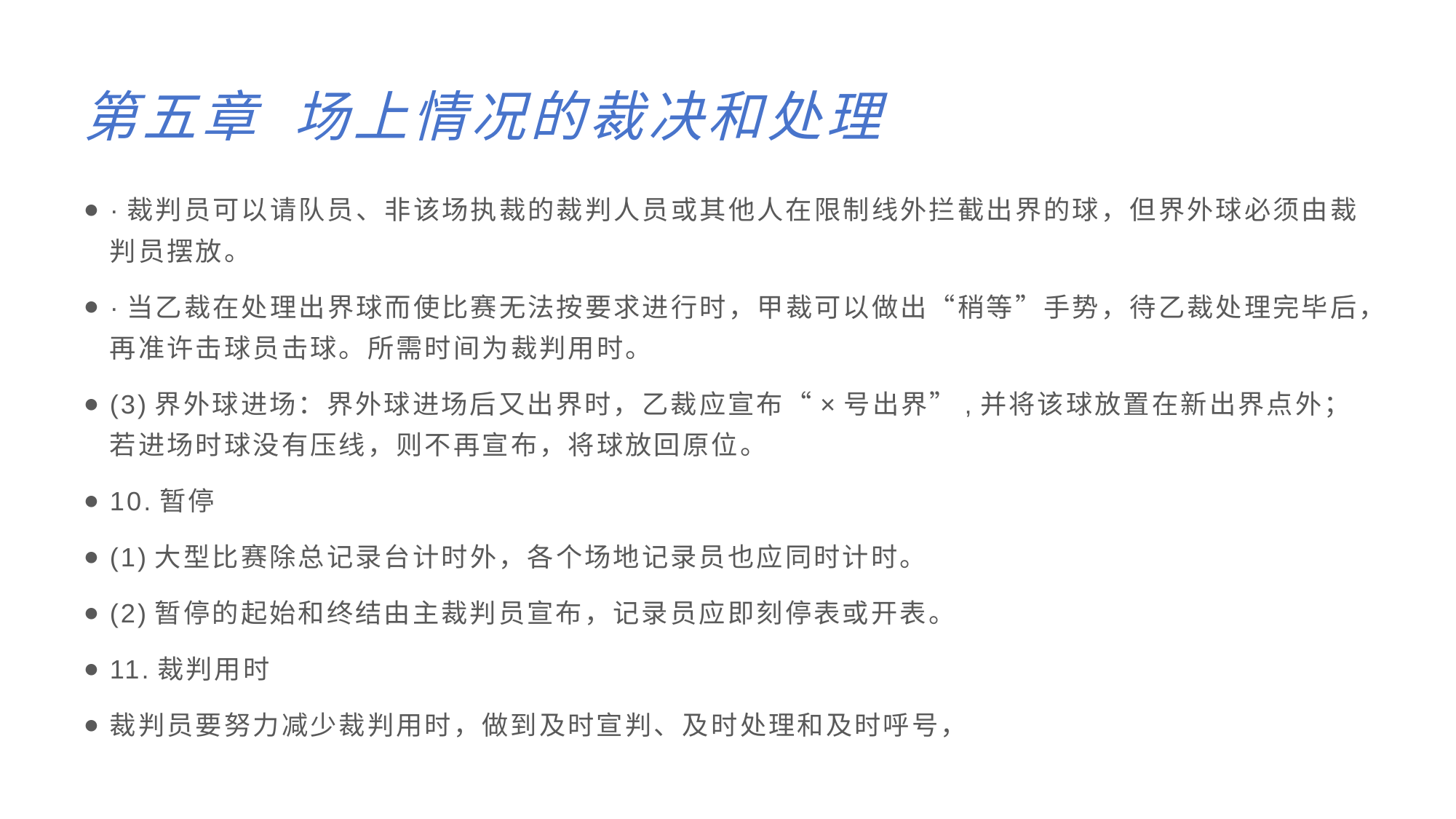

# 第五章  场上情况的裁决和处理
·裁判员可以请队员、非该场执裁的裁判人员或其他人在限制线外拦截出界的球，但界外球必须由裁判员摆放。
·当乙裁在处理出界球而使比赛无法按要求进行时，甲裁可以做出“稍等”手势，待乙裁处理完毕后，再准许击球员击球。所需时间为裁判用时。
(3)界外球进场：界外球进场后又出界时，乙裁应宣布“×号出界”,并将该球放置在新出界点外；若进场时球没有压线，则不再宣布，将球放回原位。
10.暂停
(1)大型比赛除总记录台计时外，各个场地记录员也应同时计时。
(2)暂停的起始和终结由主裁判员宣布，记录员应即刻停表或开表。
11.裁判用时
裁判员要努力减少裁判用时，做到及时宣判、及时处理和及时呼号，